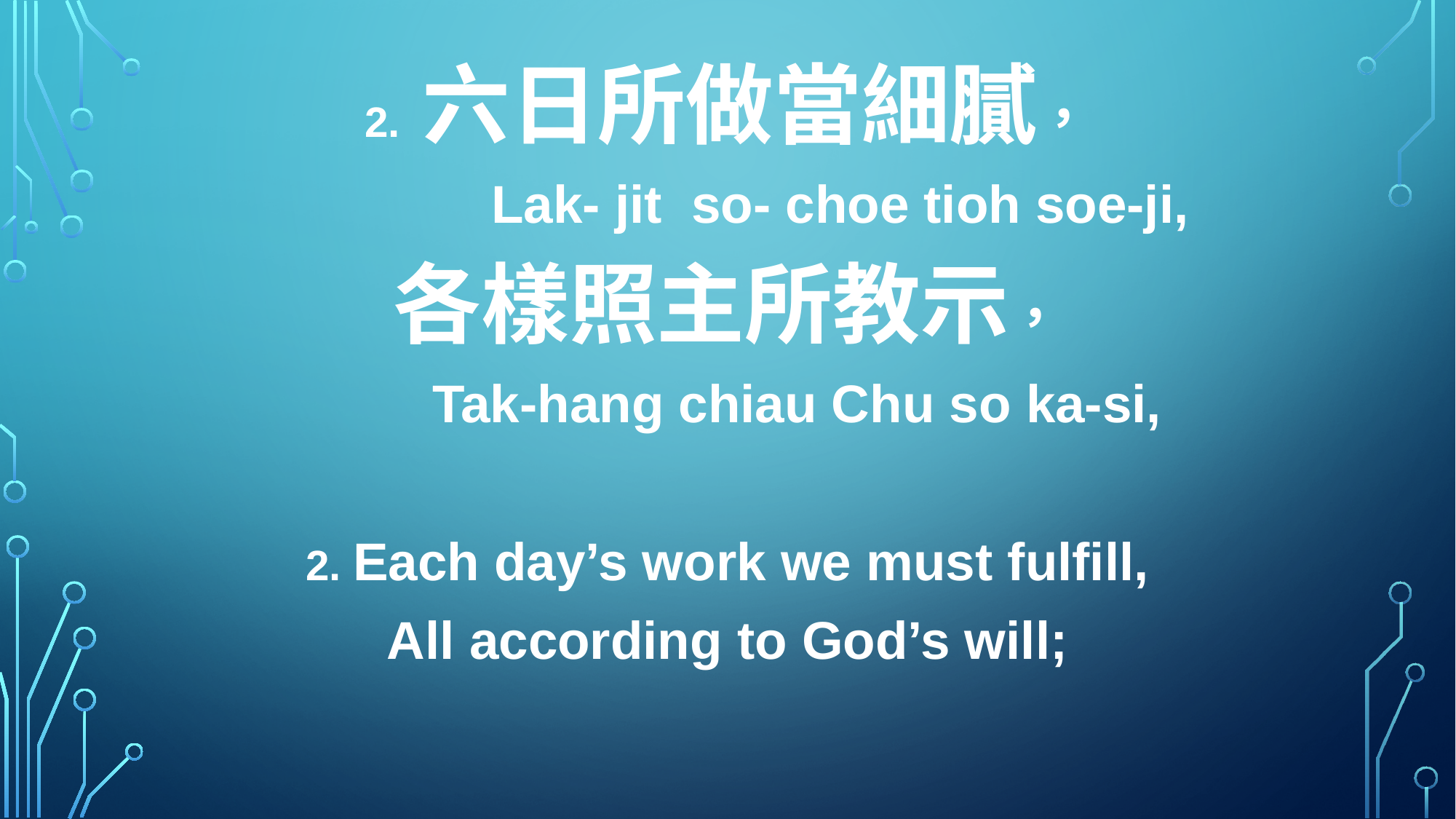

2. 六日所做當細膩，
                        Lak- jit  so- choe tioh soe-ji,
各樣照主所教示，
                    Tak-hang chiau Chu so ka-si,

2. Each day’s work we must fulfill,
All according to God’s will;